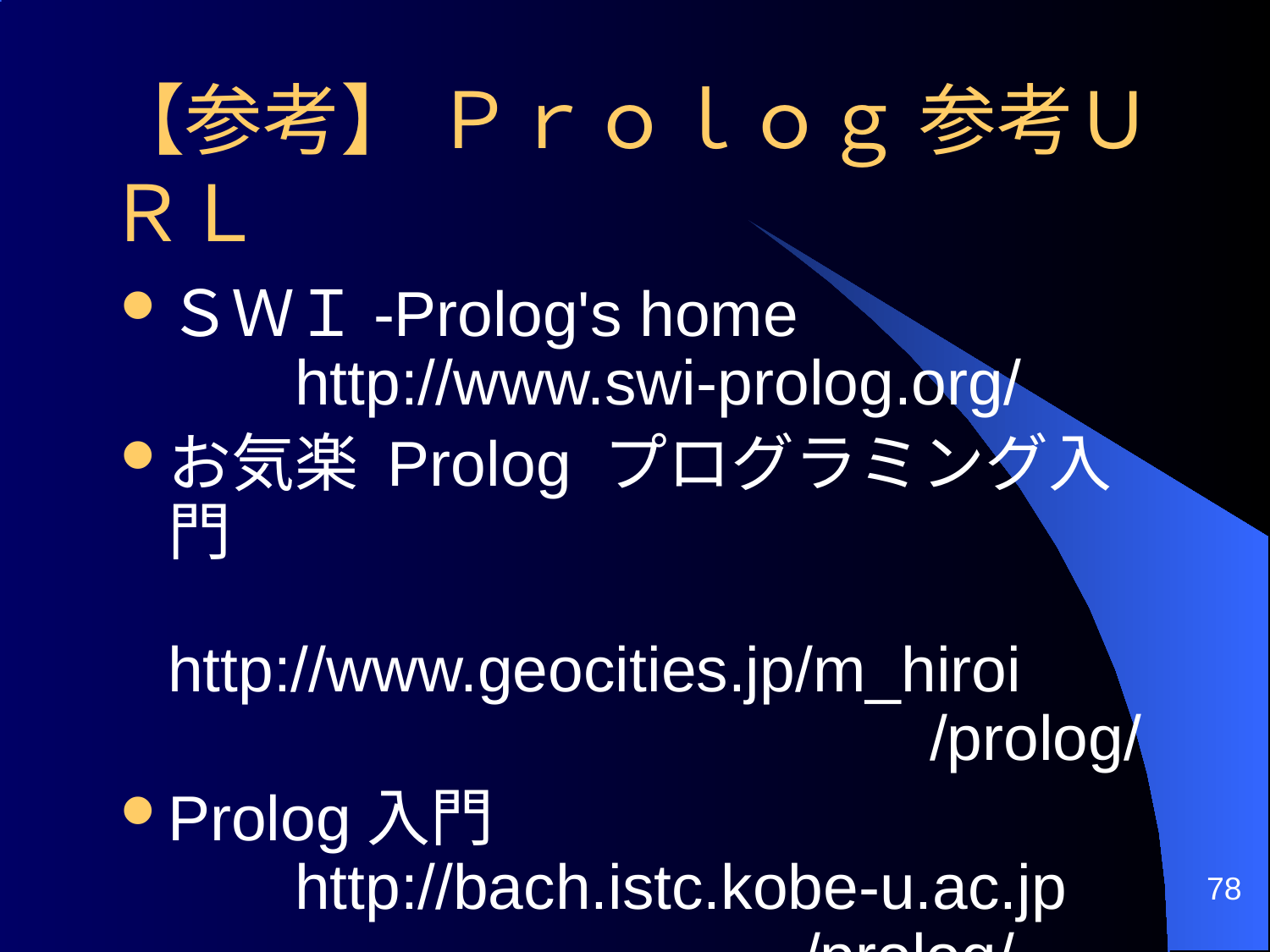

# 【参考】 Ｐｒｏｌｏｇ 参考ＵＲＬ
ＳＷＩ-Prolog's home
	http://www.swi-prolog.org/
お気楽 Prolog プログラミング入門
	http://www.geocities.jp/m_hiroi
						/prolog/
Prolog入門
	http://bach.istc.kobe-u.ac.jp
					/prolog/intro/
78